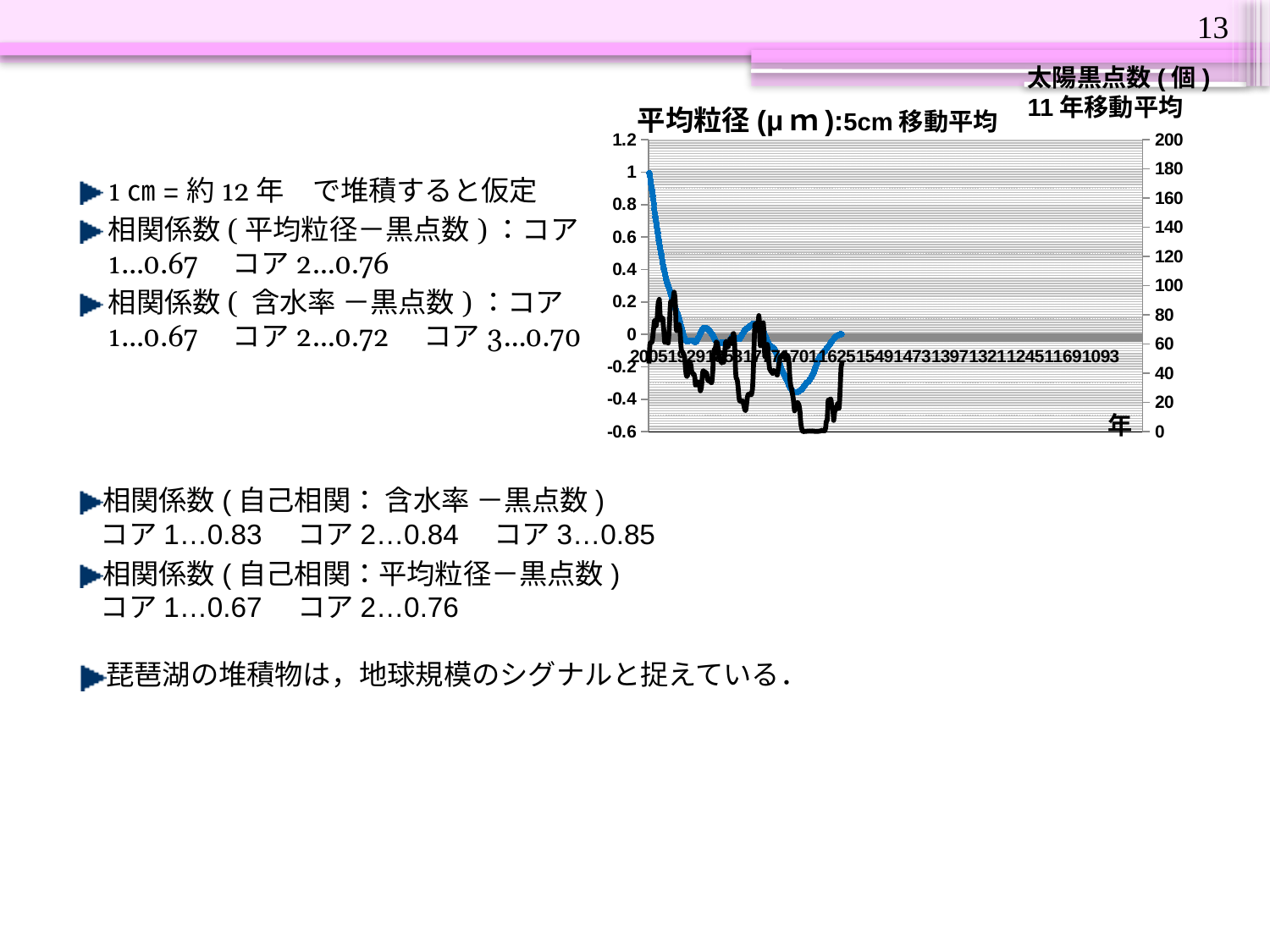

13
太陽黒点数(個)
11年移動平均

平均粒径(μｍ):5cm移動平均

[unsupported chart]

年
#
1㎝=約12年　で堆積すると仮定
相関係数(平均粒径－黒点数)：コア1…0.67　コア2…0.76
相関係数( 含水率 －黒点数)：コア1…0.67　コア2…0.72　コア3…0.70

相関係数(自己相関： 含水率 －黒点数)
　コア1…0.83　コア2…0.84　コア3…0.85

相関係数(自己相関：平均粒径－黒点数)
　コア1…0.67　コア2…0.76

琵琶湖の堆積物は，地球規模のシグナルと捉えている．